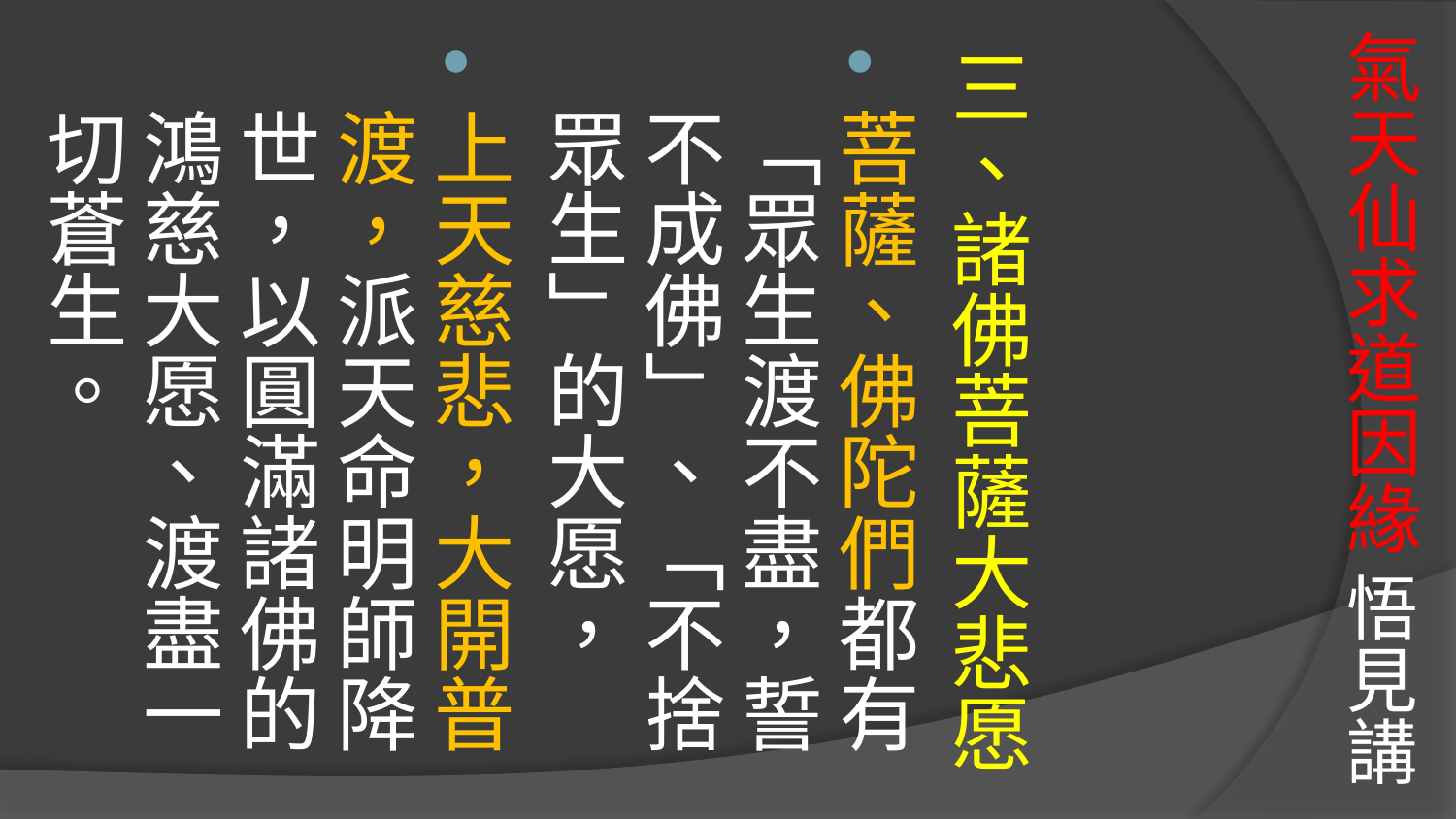

# 氣天仙求道因緣 悟見講
三、諸佛菩薩大悲愿
菩薩、佛陀們都有「眾生渡不盡，誓不成佛」、「不捨眾生」的大愿，
上天慈悲，大開普渡，派天命明師降世，以圓滿諸佛的鴻慈大愿、渡盡一切蒼生。